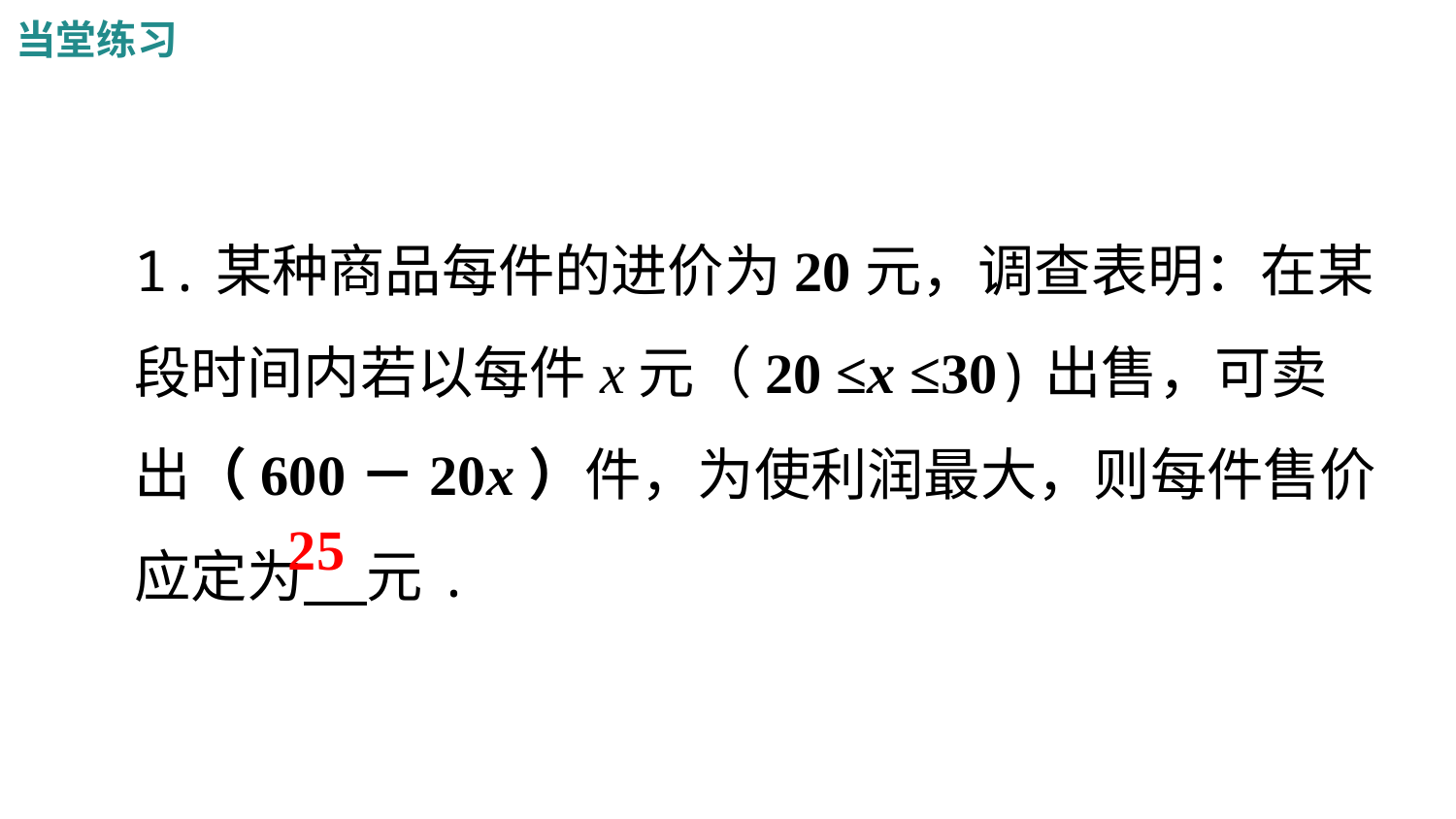

当堂练习

1.某种商品每件的进价为20元，调查表明：在某段时间内若以每件x元（20 ≤x ≤30)出售，可卖出（600－20x）件，为使利润最大，则每件售价应定为     元.
25